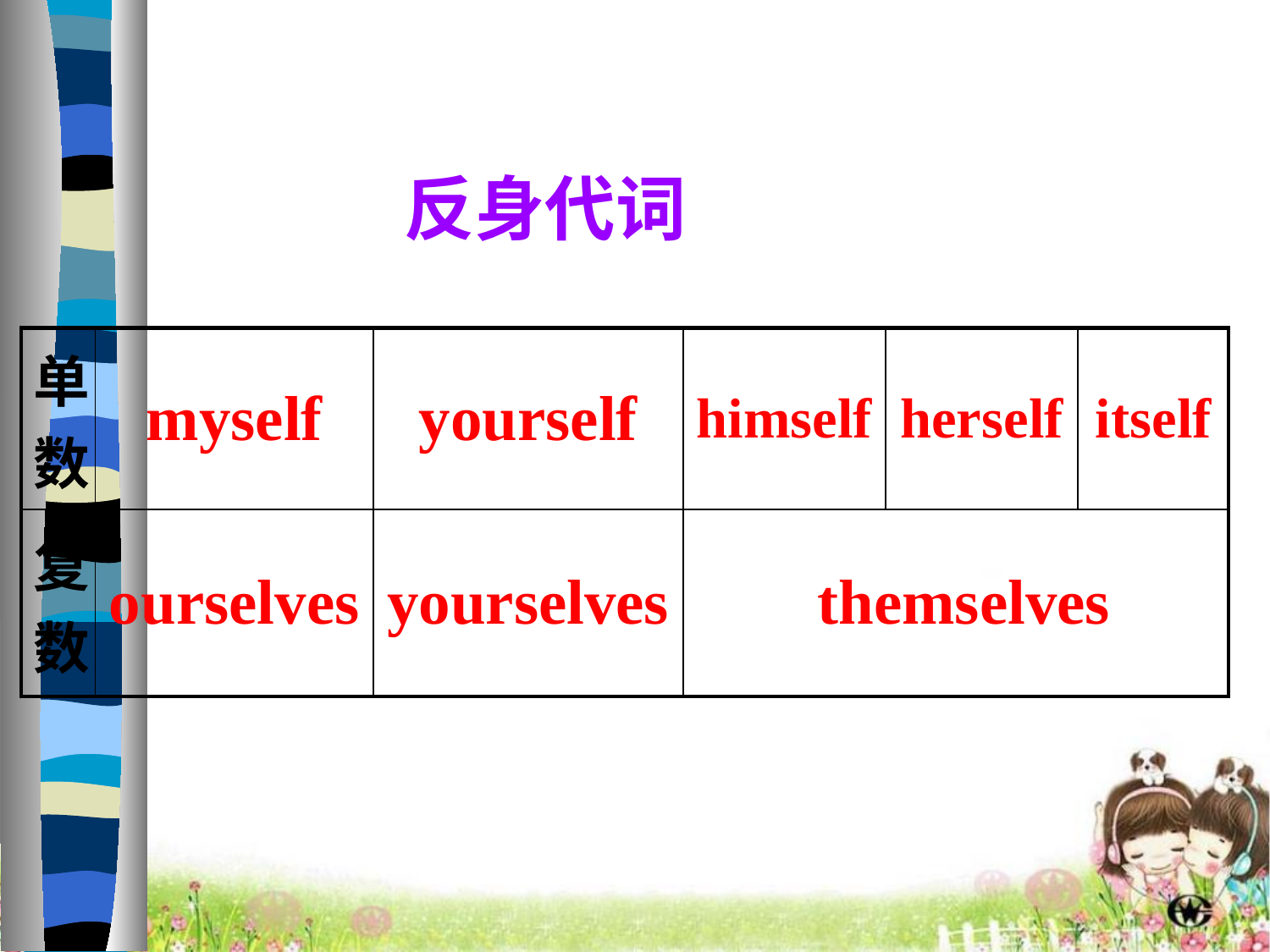

# 反身代词
| 单数 | myself | yourself | himself | herself | itself |
| --- | --- | --- | --- | --- | --- |
| 复数 | ourselves | yourselves | themselves |  |  |